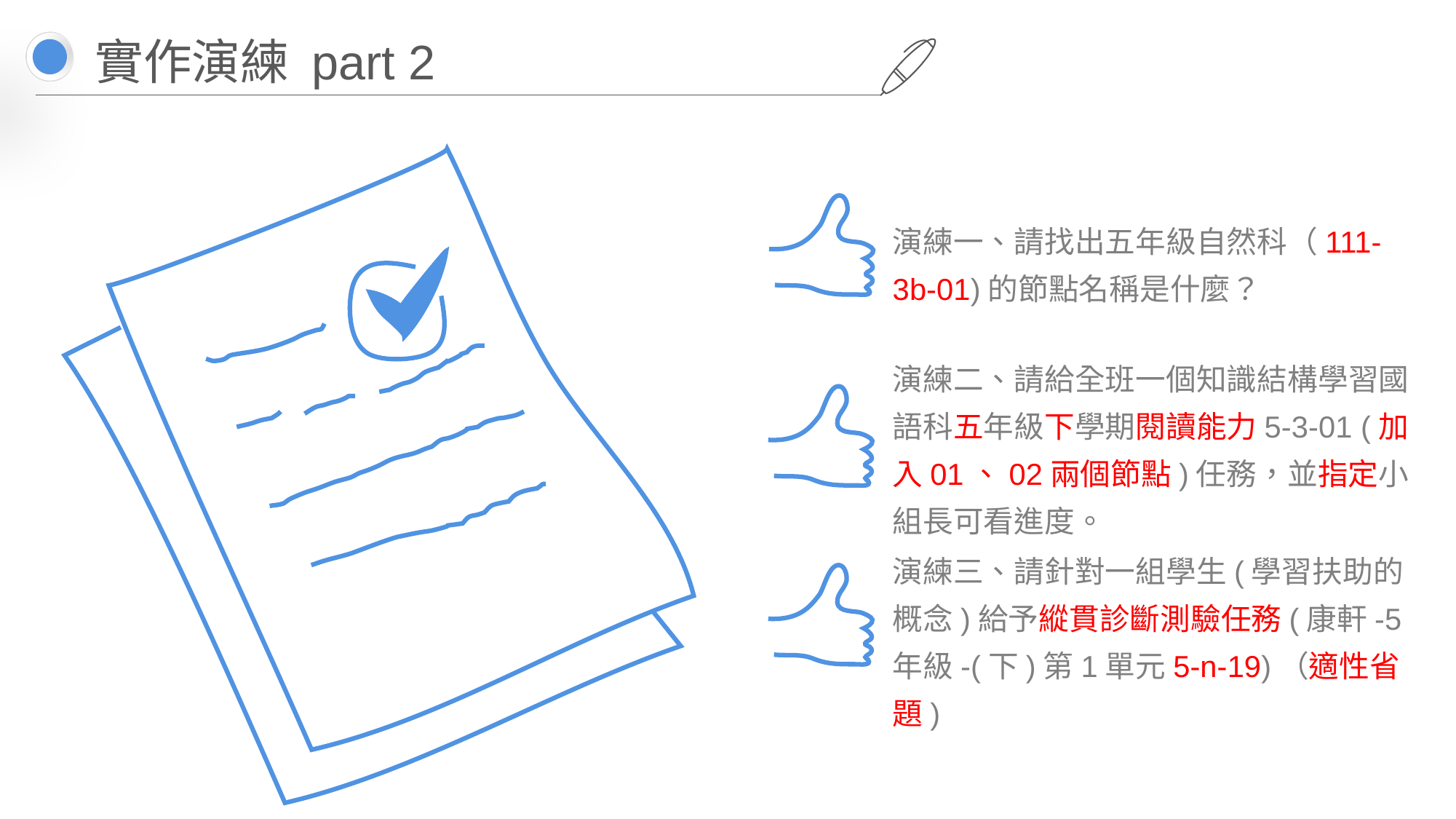

實作演練 part 2

演練一、請找出五年級自然科（111-3b-01)的節點名稱是什麼？

演練二、請給全班一個知識結構學習國語科五年級下學期閱讀能力5-3-01 (加入01、02兩個節點)任務，並指定小組長可看進度。

演練三、請針對一組學生(學習扶助的概念)給予縱貫診斷測驗任務(康軒-5年級-(下)第1單元5-n-19)（適性省題)